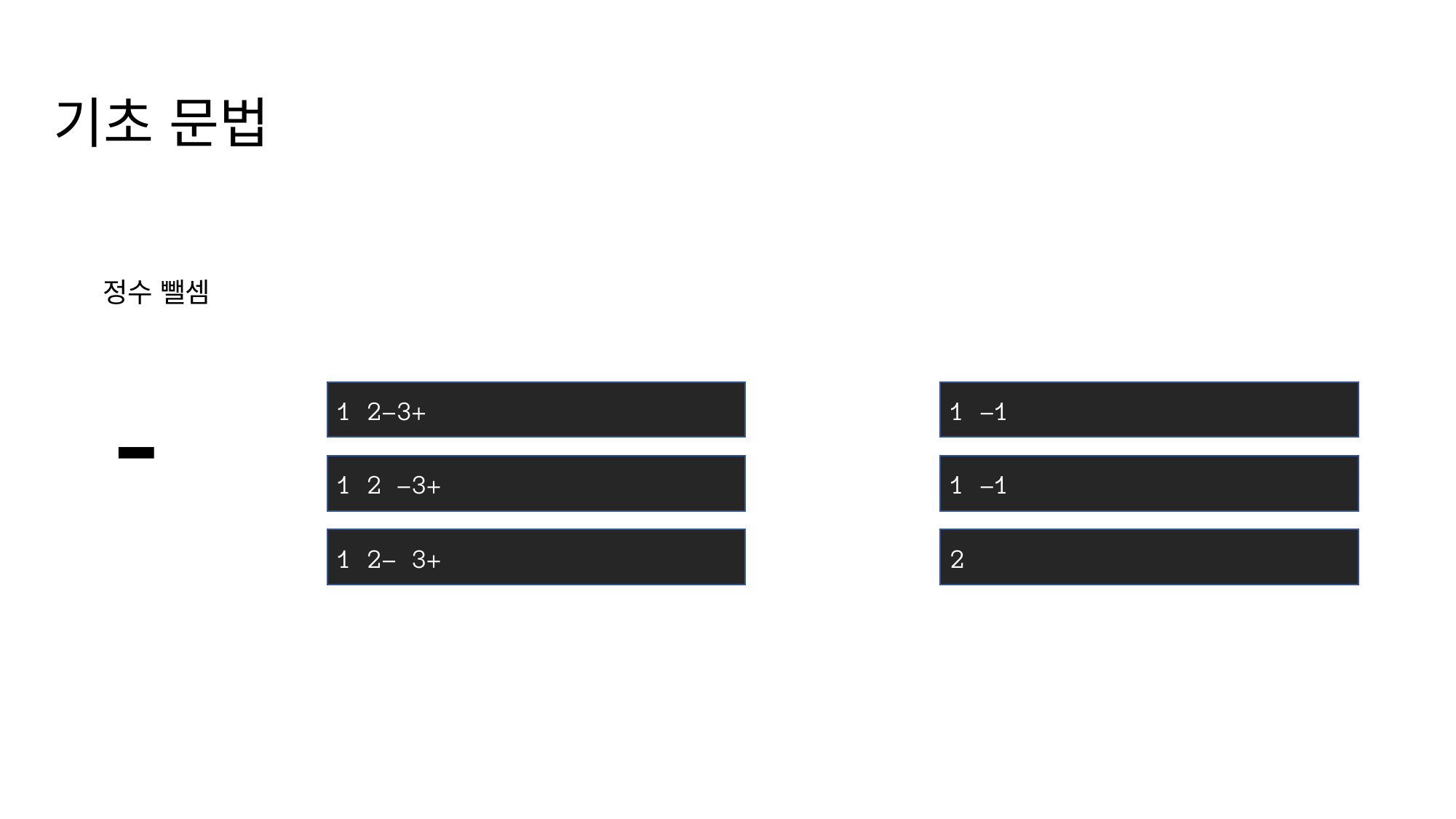

기초 문법
-
정수 뺄셈
1 2-3+
1 -1
1 2 -3+
1 -1
1 2- 3+
2